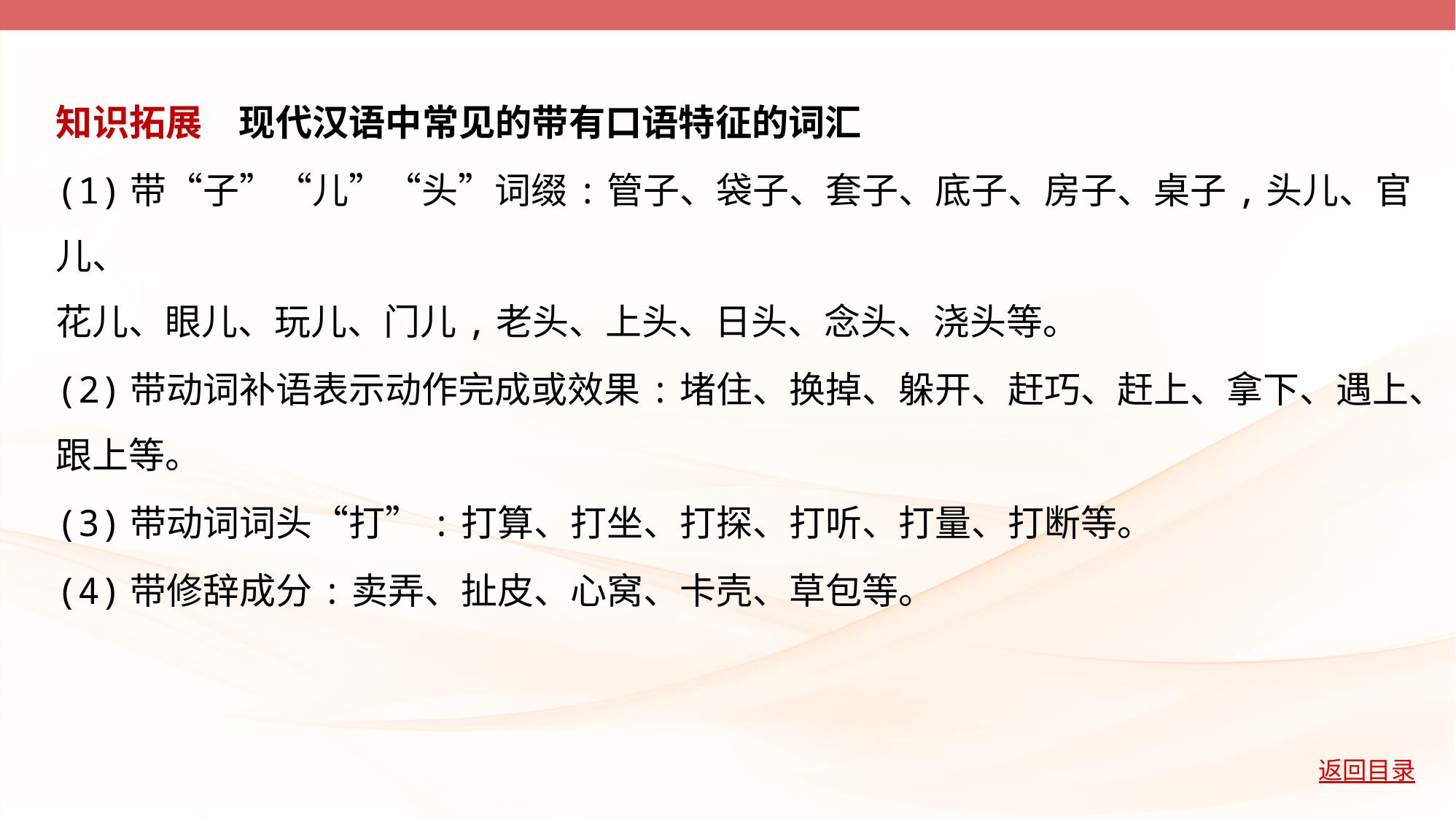

知识拓展　现代汉语中常见的带有口语特征的词汇
(1)带“子”“儿”“头”词缀:管子、袋子、套子、底子、房子、桌子,头儿、官儿、
花儿、眼儿、玩儿、门儿,老头、上头、日头、念头、浇头等。
(2)带动词补语表示动作完成或效果:堵住、换掉、躲开、赶巧、赶上、拿下、遇上、
跟上等。
(3)带动词词头“打”:打算、打坐、打探、打听、打量、打断等。
(4)带修辞成分:卖弄、扯皮、心窝、卡壳、草包等。